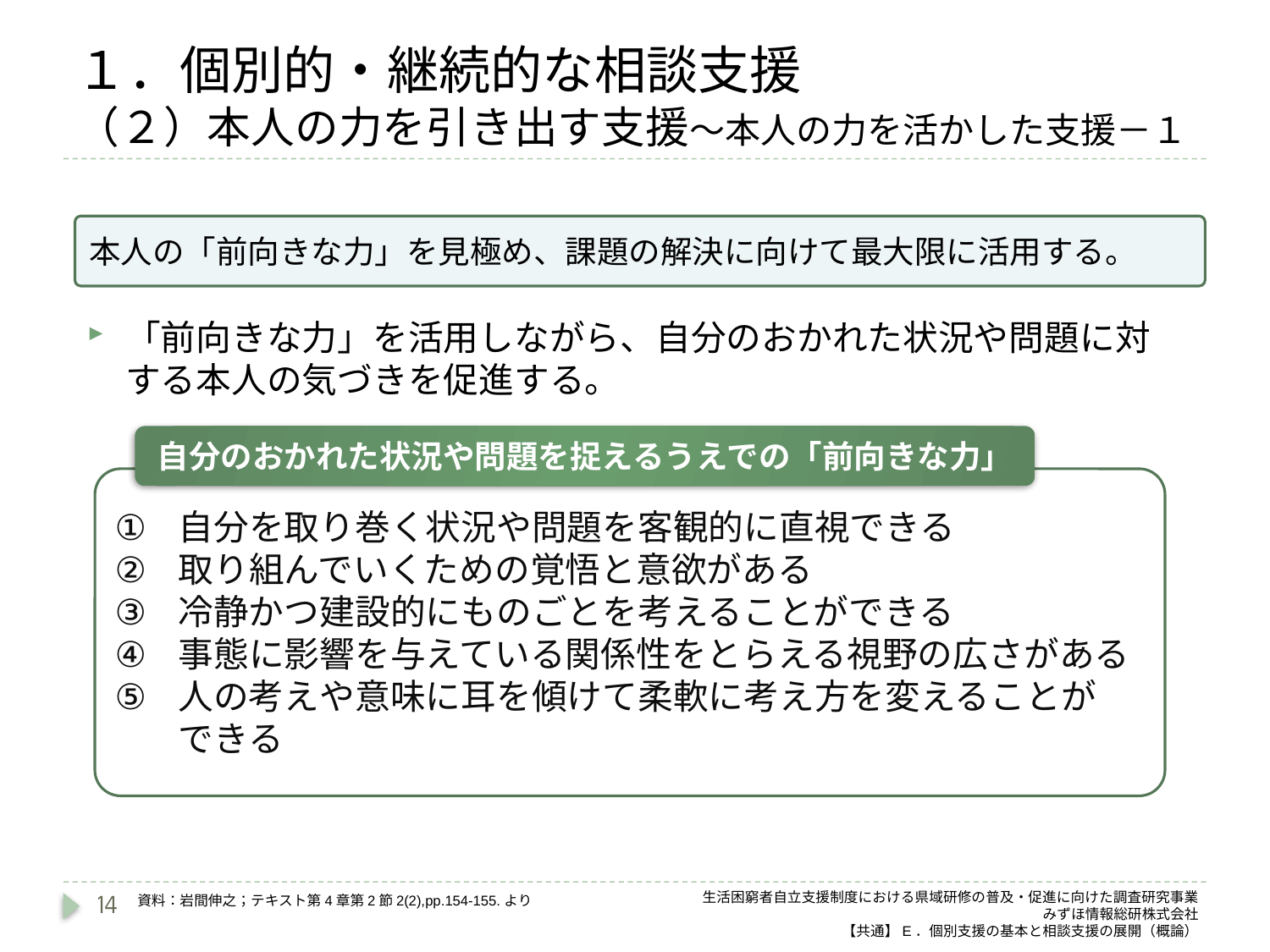

# １．個別的・継続的な相談支援 （２）本人の力を引き出す支援～本人の力を活かした支援－１
本人の「前向きな力」を見極め、課題の解決に向けて最大限に活用する。
「前向きな力」を活用しながら、自分のおかれた状況や問題に対する本人の気づきを促進する。

自分のおかれた状況や問題を捉えるうえでの「前向きな力」
自分を取り巻く状況や問題を客観的に直視できる
取り組んでいくための覚悟と意欲がある
冷静かつ建設的にものごとを考えることができる
事態に影響を与えている関係性をとらえる視野の広さがある
人の考えや意味に耳を傾けて柔軟に考え方を変えることが　できる
14
生活困窮者自立支援制度における県域研修の普及・促進に向けた調査研究事業
みずほ情報総研株式会社
【共通】E．個別支援の基本と相談支援の展開（概論）
資料：岩間伸之；テキスト第4章第2節2(2),pp.154-155.より